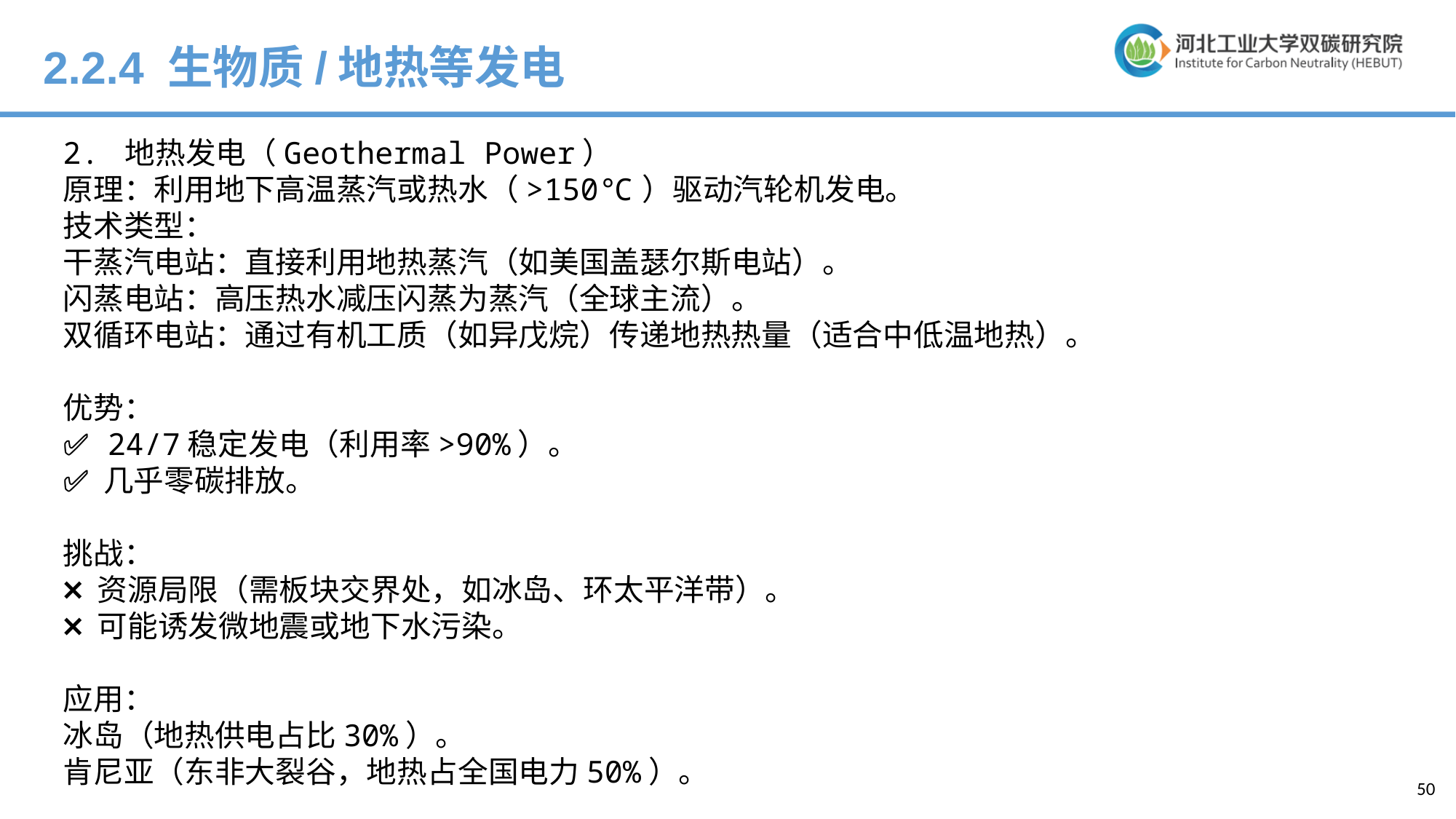

2.2.4 生物质/地热等发电

2. 地热发电（Geothermal Power）
原理：利用地下高温蒸汽或热水（>150℃）驱动汽轮机发电。
技术类型：
干蒸汽电站：直接利用地热蒸汽（如美国盖瑟尔斯电站）。
闪蒸电站：高压热水减压闪蒸为蒸汽（全球主流）。
双循环电站：通过有机工质（如异戊烷）传递地热热量（适合中低温地热）。

优势：
✅ 24/7稳定发电（利用率>90%）。
✅ 几乎零碳排放。

挑战：
❌ 资源局限（需板块交界处，如冰岛、环太平洋带）。
❌ 可能诱发微地震或地下水污染。

应用：
冰岛（地热供电占比30%）。
肯尼亚（东非大裂谷，地热占全国电力50%）。
50